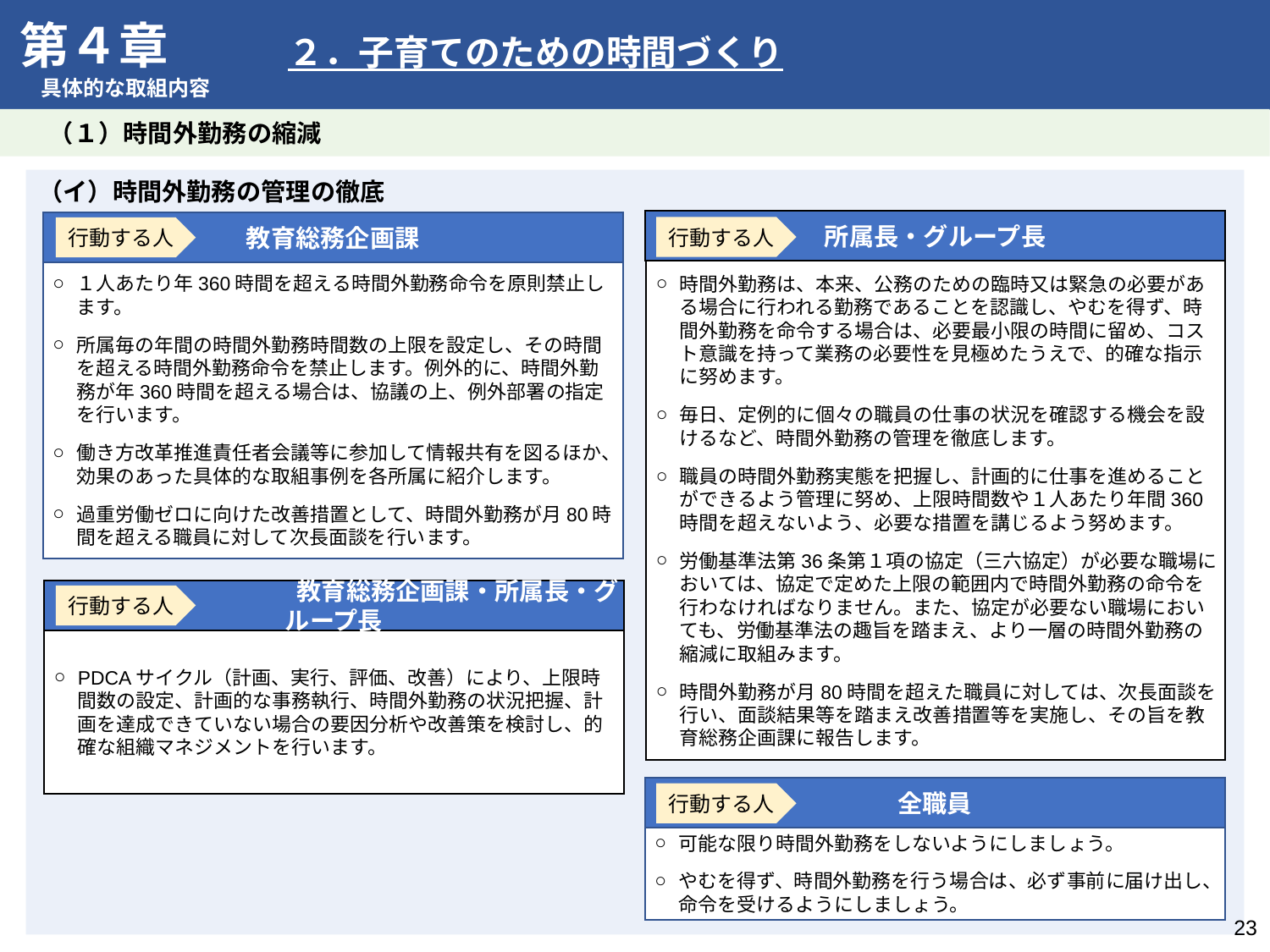

第４章
具体的な取組内容
　２．子育てのための時間づくり
　　（１）時間外勤務の縮減

（イ）時間外勤務の管理の徹底
所属長・グループ長
時間外勤務は、本来、公務のための臨時又は緊急の必要がある場合に行われる勤務であることを認識し、やむを得ず、時間外勤務を命令する場合は、必要最小限の時間に留め、コスト意識を持って業務の必要性を見極めたうえで、的確な指示に努めます。

毎日、定例的に個々の職員の仕事の状況を確認する機会を設けるなど、時間外勤務の管理を徹底します。

職員の時間外勤務実態を把握し、計画的に仕事を進めることができるよう管理に努め、上限時間数や１人あたり年間360時間を超えないよう、必要な措置を講じるよう努めます。

労働基準法第36条第１項の協定（三六協定）が必要な職場においては、協定で定めた上限の範囲内で時間外勤務の命令を行わなければなりません。また、協定が必要ない職場においても、労働基準法の趣旨を踏まえ、より一層の時間外勤務の縮減に取組みます。

時間外勤務が月80時間を超えた職員に対しては、次長面談を行い、面談結果等を踏まえ改善措置等を実施し、その旨を教育総務企画課に報告します。
教育総務企画課
１人あたり年360時間を超える時間外勤務命令を原則禁止します。

所属毎の年間の時間外勤務時間数の上限を設定し、その時間を超える時間外勤務命令を禁止します。例外的に、時間外勤務が年360時間を超える場合は、協議の上、例外部署の指定を行います。

働き方改革推進責任者会議等に参加して情報共有を図るほか、効果のあった具体的な取組事例を各所属に紹介します。

過重労働ゼロに向けた改善措置として、時間外勤務が月80時間を超える職員に対して次長面談を行います。
行動する人
行動する人
　　　　　　　　　　教育総務企画課・所属長・グループ長
PDCAサイクル（計画、実行、評価、改善）により、上限時間数の設定、計画的な事務執行、時間外勤務の状況把握、計画を達成できていない場合の要因分析や改善策を検討し、的確な組織マネジメントを行います。
行動する人
全職員
可能な限り時間外勤務をしないようにしましょう。

やむを得ず、時間外勤務を行う場合は、必ず事前に届け出し、命令を受けるようにしましょう。
行動する人
23